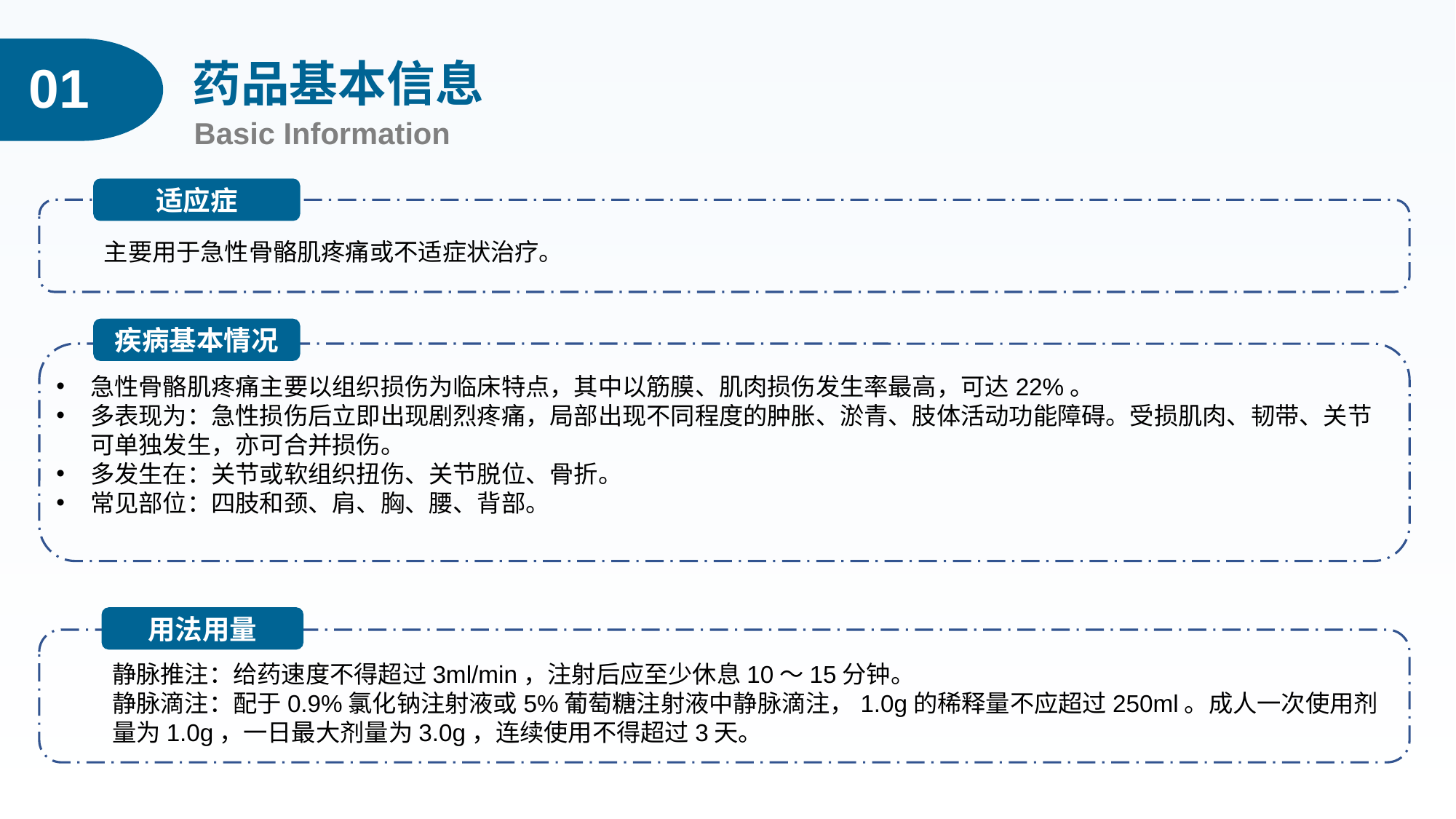

药品基本信息

01
Basic Information
适应症

主要用于急性骨骼肌疼痛或不适症状治疗。
疾病基本情况

急性骨骼肌疼痛主要以组织损伤为临床特点，其中以筋膜、肌肉损伤发生率最高，可达22%。
多表现为：急性损伤后立即出现剧烈疼痛，局部出现不同程度的肿胀、淤青、肢体活动功能障碍。受损肌肉、韧带、关节可单独发生，亦可合并损伤。
多发生在：关节或软组织扭伤、关节脱位、骨折。
常见部位：四肢和颈、肩、胸、腰、背部。
用法用量

静脉推注：给药速度不得超过3ml/min，注射后应至少休息10～15分钟。
静脉滴注：配于0.9%氯化钠注射液或5%葡萄糖注射液中静脉滴注，1.0g的稀释量不应超过250ml。成人一次使用剂量为1.0g，一日最大剂量为3.0g，连续使用不得超过3天。